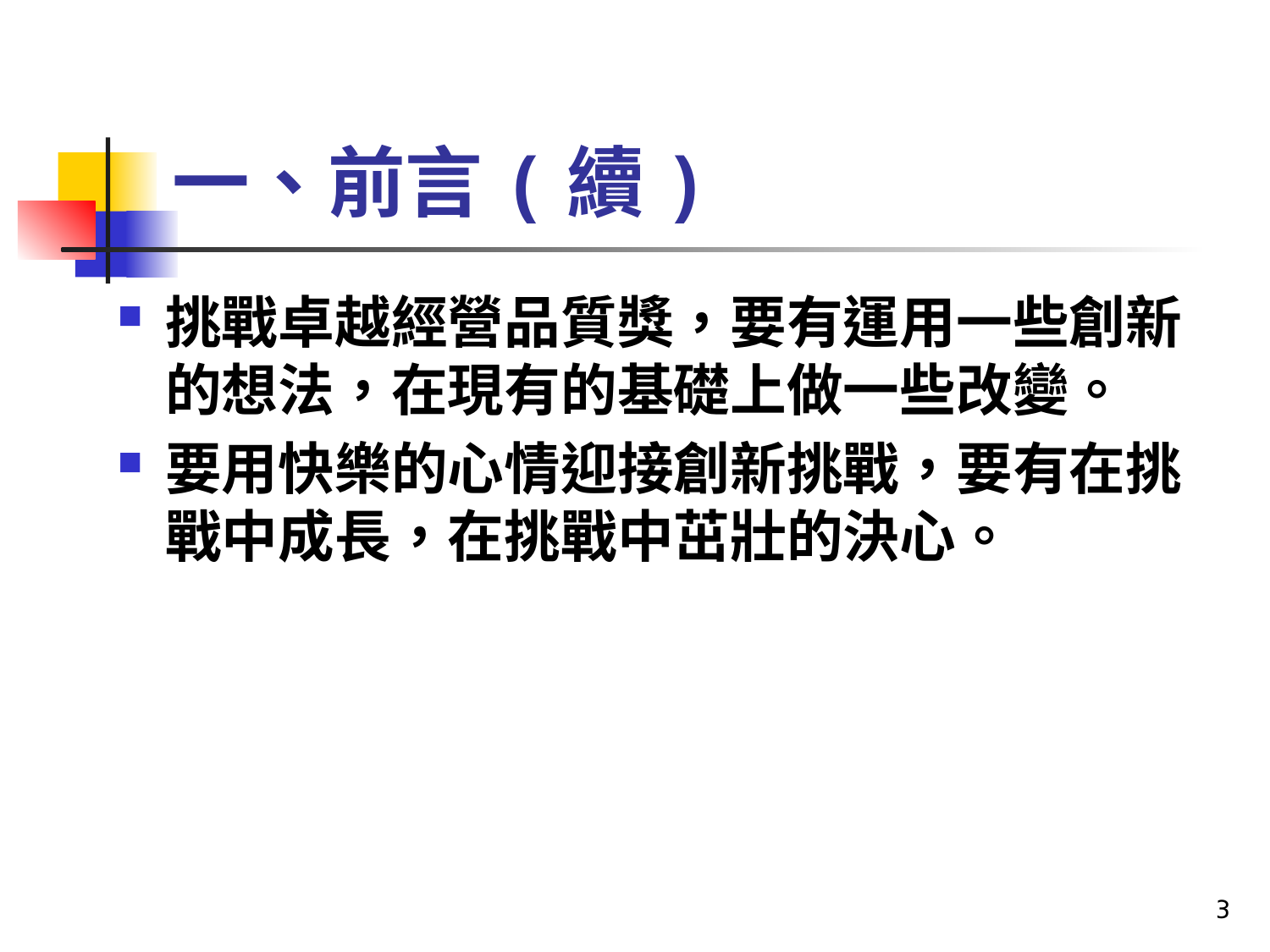

# 一、前言(續)
挑戰卓越經營品質獎，要有運用一些創新的想法，在現有的基礎上做一些改變。
要用快樂的心情迎接創新挑戰，要有在挑戰中成長，在挑戰中茁壯的決心。
3